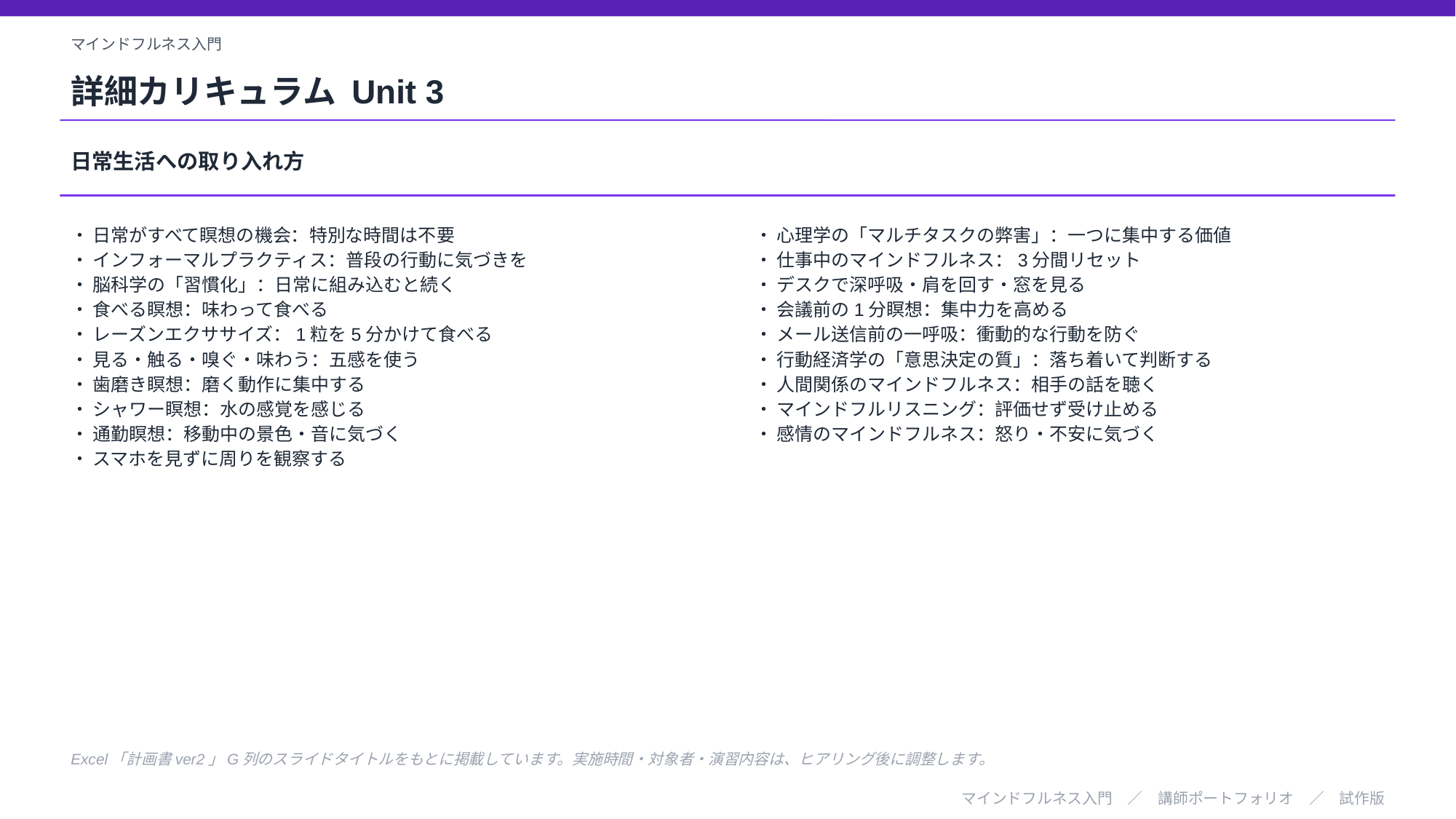

マインドフルネス入門
詳細カリキュラム Unit 3

日常生活への取り入れ方

・ 日常がすべて瞑想の機会：特別な時間は不要
・ インフォーマルプラクティス：普段の行動に気づきを
・ 脳科学の「習慣化」：日常に組み込むと続く
・ 食べる瞑想：味わって食べる
・ レーズンエクササイズ：1粒を5分かけて食べる
・ 見る・触る・嗅ぐ・味わう：五感を使う
・ 歯磨き瞑想：磨く動作に集中する
・ シャワー瞑想：水の感覚を感じる
・ 通勤瞑想：移動中の景色・音に気づく
・ スマホを見ずに周りを観察する
・ 心理学の「マルチタスクの弊害」：一つに集中する価値
・ 仕事中のマインドフルネス：3分間リセット
・ デスクで深呼吸・肩を回す・窓を見る
・ 会議前の1分瞑想：集中力を高める
・ メール送信前の一呼吸：衝動的な行動を防ぐ
・ 行動経済学の「意思決定の質」：落ち着いて判断する
・ 人間関係のマインドフルネス：相手の話を聴く
・ マインドフルリスニング：評価せず受け止める
・ 感情のマインドフルネス：怒り・不安に気づく
Excel「計画書ver2」G列のスライドタイトルをもとに掲載しています。実施時間・対象者・演習内容は、ヒアリング後に調整します。
マインドフルネス入門　／　講師ポートフォリオ　／　試作版